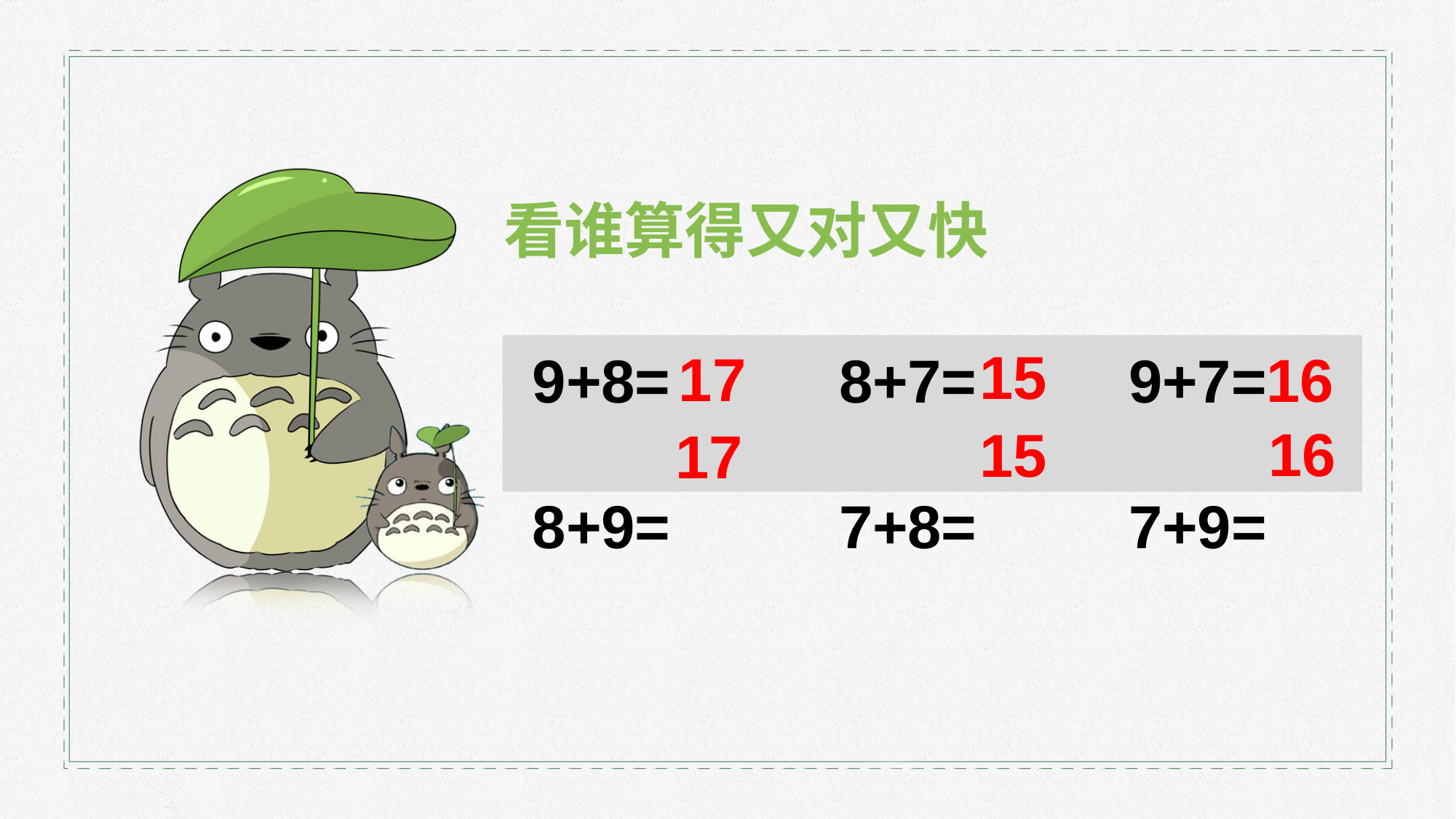

看谁算得又对又快
15

17
16
9+8=          8+7=         9+7=
8+9=          7+8=         7+9=
16
15
17